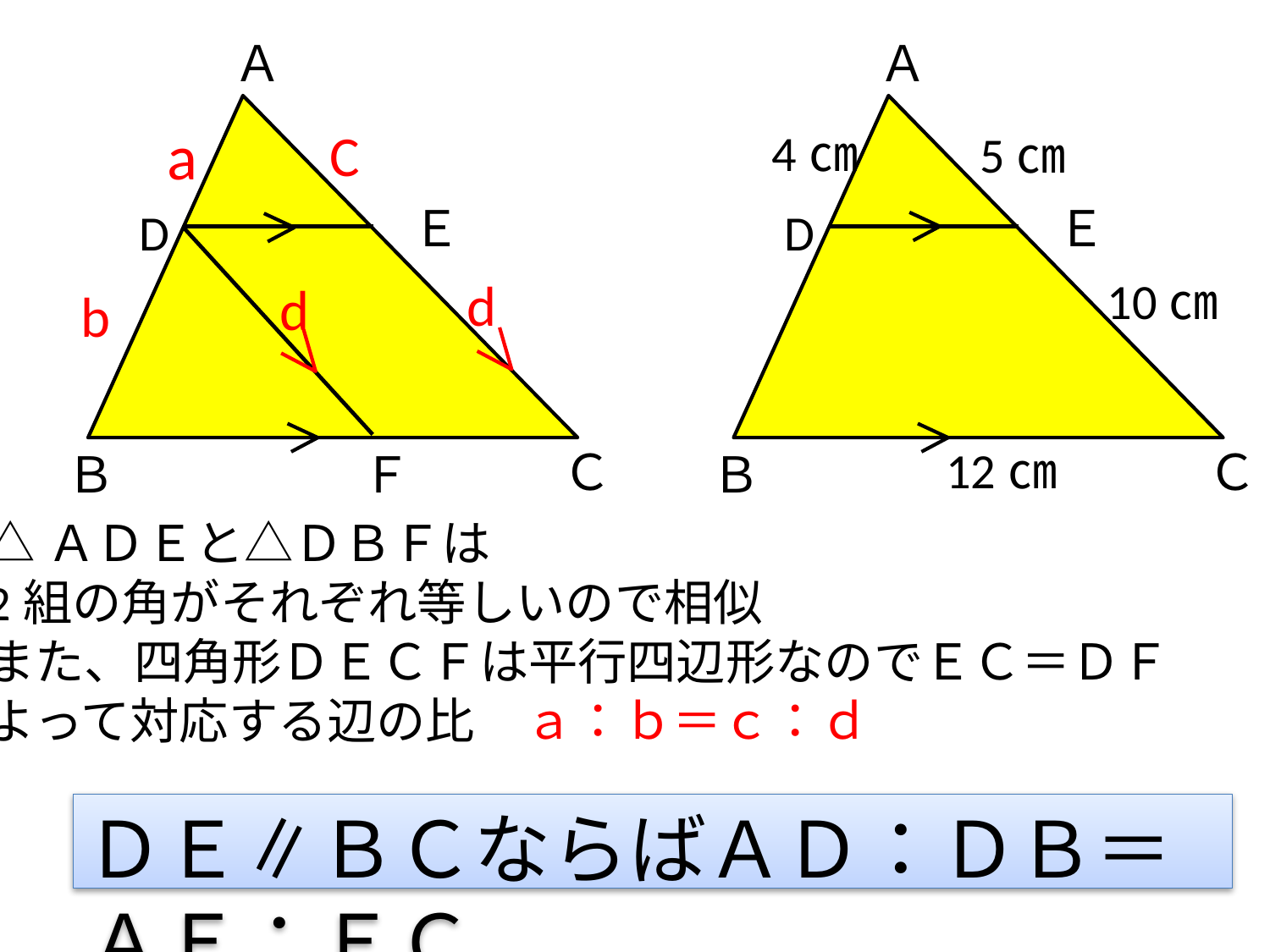

Ａ

Ｃ
Ｂ
Ａ

Ｃ
Ｂ
a
C
4㎝
5㎝
Ｅ
Ｅ
D
D

d
10㎝
d
b

12㎝
Ｆ
△ＡＤＥと△ＤＢＦは
2組の角がそれぞれ等しいので相似
また、四角形ＤＥＣＦは平行四辺形なのでＥＣ＝ＤＦ
よって対応する辺の比　ａ：ｂ＝ｃ：ｄ
ＤＥ∥ＢＣならばＡＤ：ＤＢ＝ＡＥ：ＥＣ